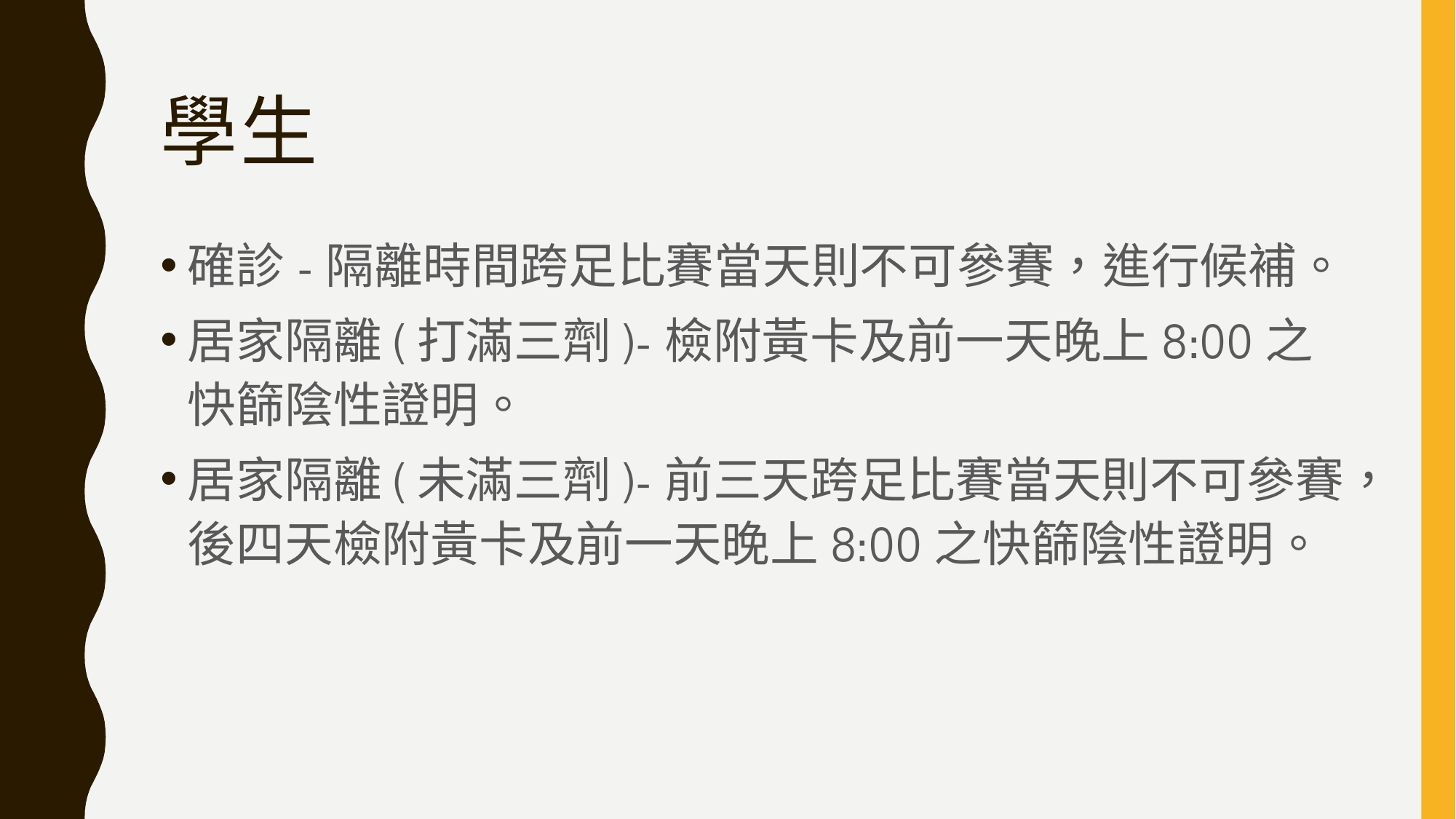

# 學生
確診-隔離時間跨足比賽當天則不可參賽，進行候補。
居家隔離(打滿三劑)-檢附黃卡及前一天晚上8:00之快篩陰性證明。
居家隔離(未滿三劑)-前三天跨足比賽當天則不可參賽，後四天檢附黃卡及前一天晚上8:00之快篩陰性證明。